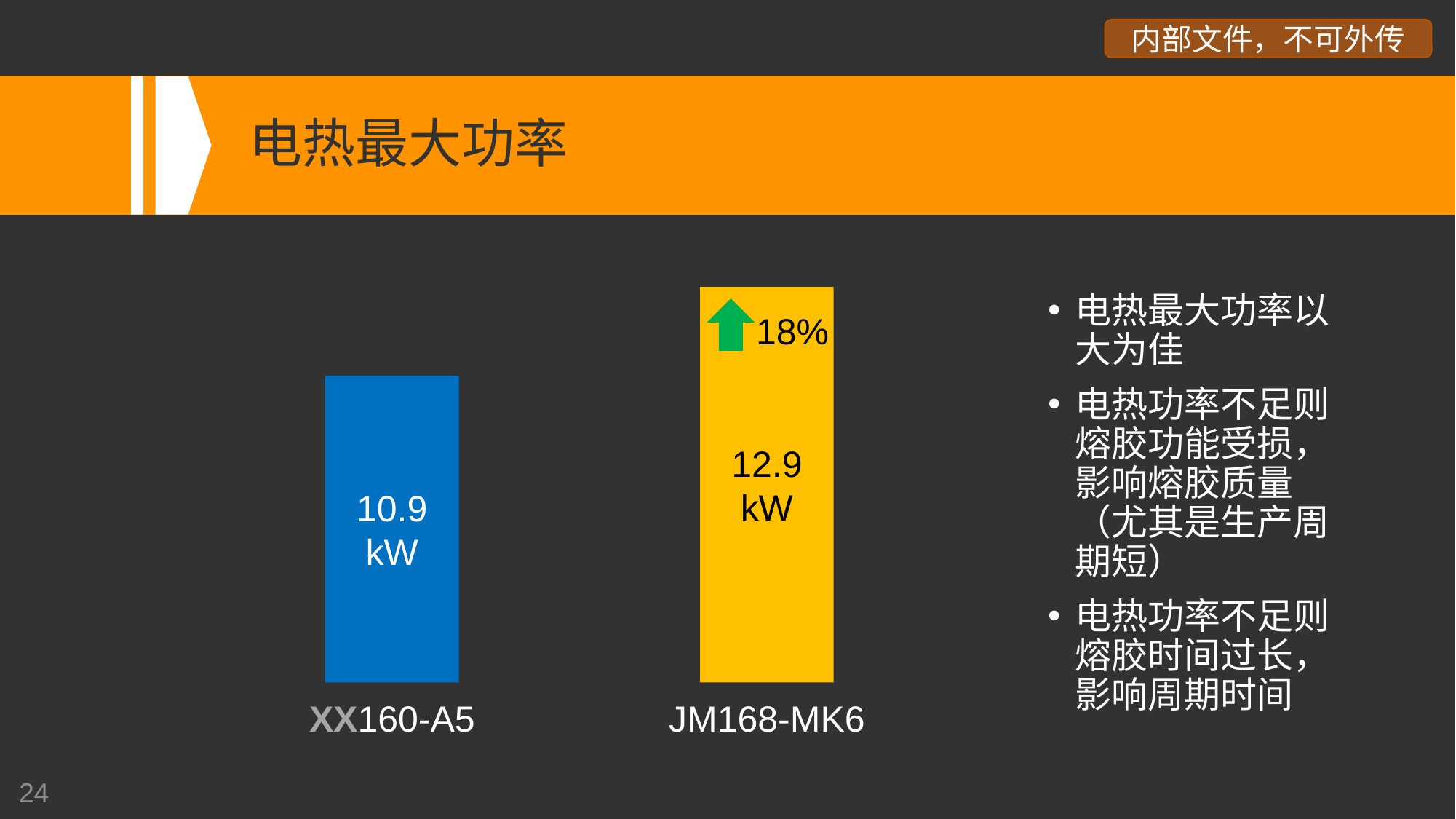

# 电热最大功率
12.9
kW
电热最大功率以大为佳
电热功率不足则熔胶功能受损，影响熔胶质量（尤其是生产周期短）
电热功率不足则熔胶时间过长，影响周期时间

18%
10.9
kW
XX160-A5
JM168-MK6
24